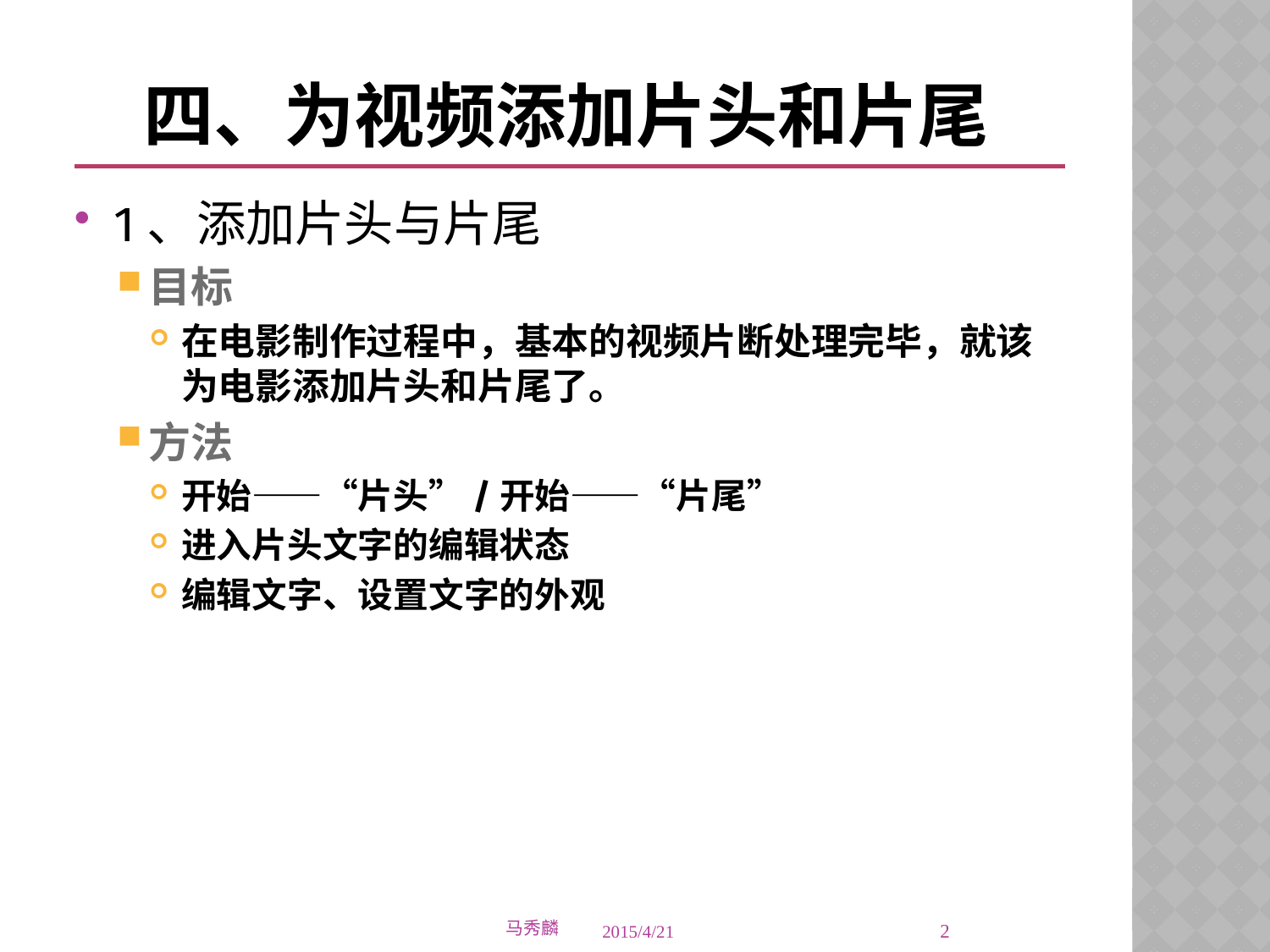

# 四、为视频添加片头和片尾
1、添加片头与片尾
目标
在电影制作过程中，基本的视频片断处理完毕，就该为电影添加片头和片尾了。
方法
开始——“片头”/开始——“片尾”
进入片头文字的编辑状态
编辑文字、设置文字的外观
2
马秀麟
2015/4/21